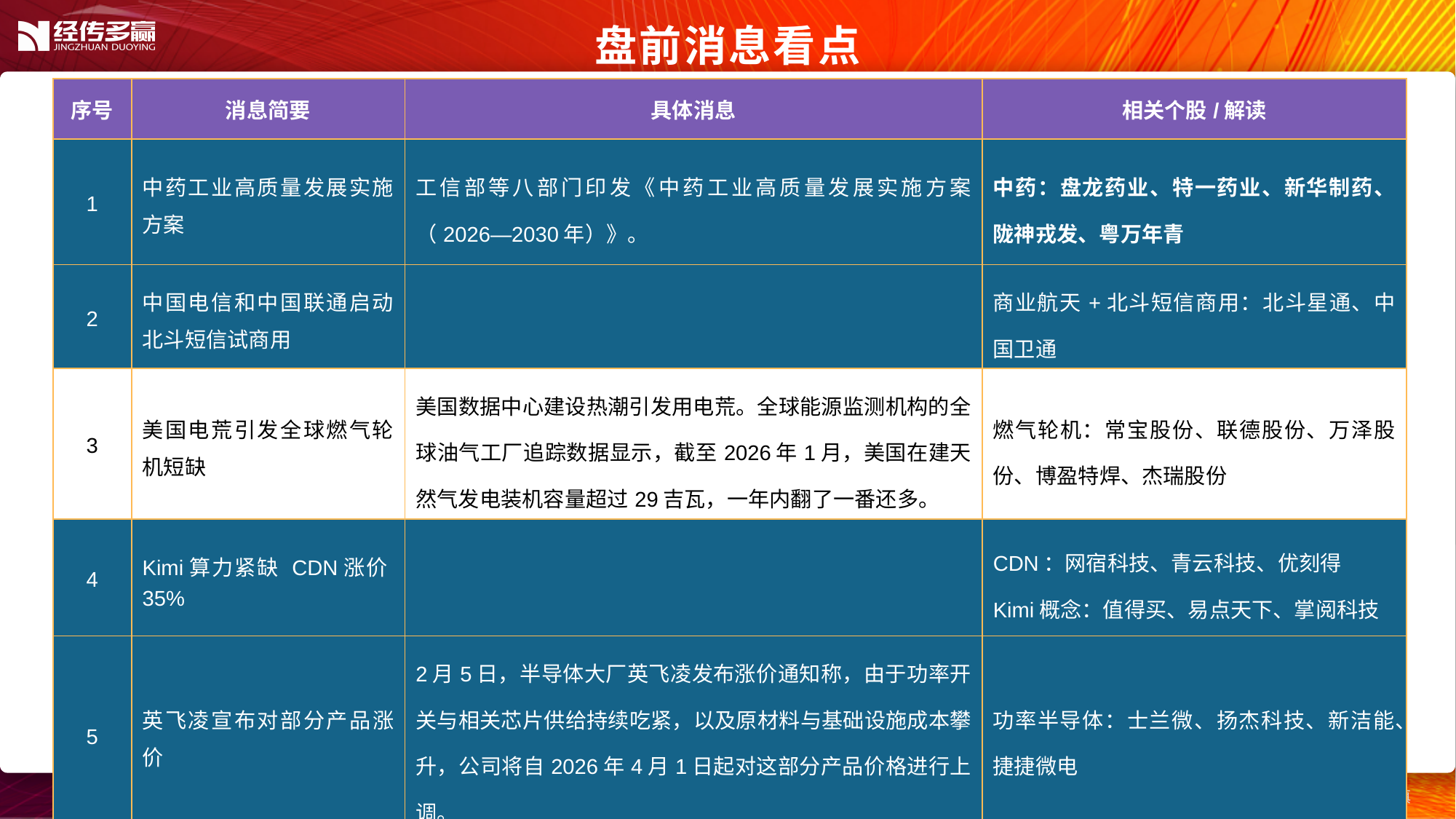

盘前消息看点
| 序号 | 消息简要 | 具体消息 | 相关个股/解读 |
| --- | --- | --- | --- |
| 1 | 中药工业高质量发展实施方案 | 工信部等八部门印发《中药工业高质量发展实施方案（2026—2030年）》。 | 中药：盘龙药业、特一药业、新华制药、陇神戎发、粤万年青 |
| 2 | 中国电信和中国联通启动北斗短信试商用 |  | 商业航天+北斗短信商用：北斗星通、中国卫通 |
| 3 | 美国电荒引发全球燃气轮机短缺 | 美国数据中心建设热潮引发用电荒。全球能源监测机构的全球油气工厂追踪数据显示，截至2026年1月，美国在建天然气发电装机容量超过29吉瓦，一年内翻了一番还多。 | 燃气轮机：常宝股份、联德股份、万泽股份、博盈特焊、杰瑞股份 |
| 4 | Kimi算力紧缺 CDN涨价35% |  | CDN：网宿科技、青云科技、优刻得 Kimi概念：值得买、易点天下、掌阅科技 |
| 5 | 英飞凌宣布对部分产品涨价 | 2月5日，半导体大厂英飞凌发布涨价通知称，由于功率开关与相关芯片供给持续吃紧，以及原材料与基础设施成本攀升，公司将自2026年4月1日起对这部分产品价格进行上调。 | 功率半导体：士兰微、扬杰科技、新洁能、捷捷微电 |